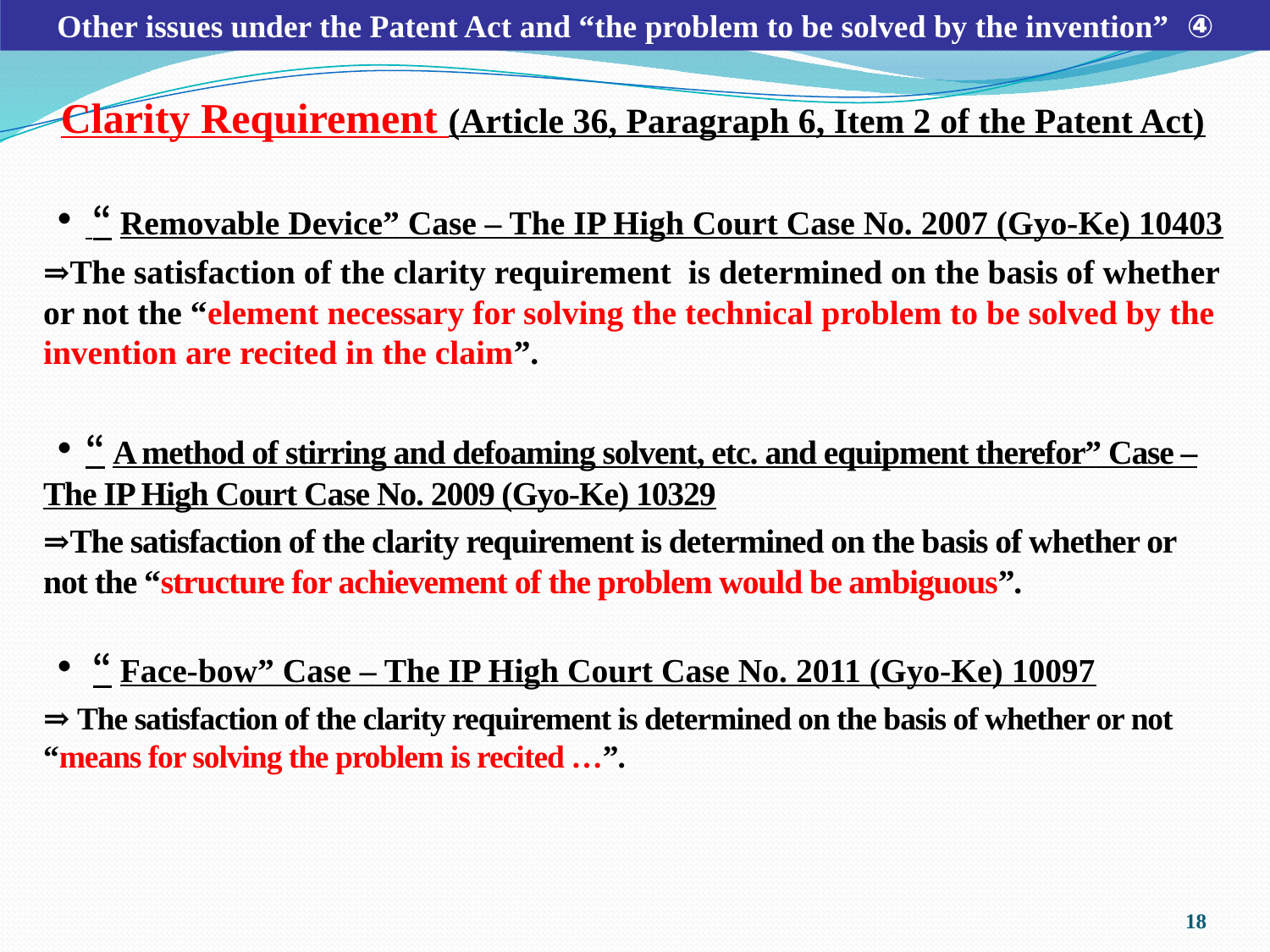

Other issues under the Patent Act and “the problem to be solved by the invention”  ④
Clarity Requirement (Article 36, Paragraph 6, Item 2 of the Patent Act)

・ “Removable Device” Case – The IP High Court Case No. 2007 (Gyo-Ke) 10403
⇒The satisfaction of the clarity requirement  is determined on the basis of whether or not the “element necessary for solving the technical problem to be solved by the invention are recited in the claim”.

・“A method of stirring and defoaming solvent, etc. and equipment therefor” Case – The IP High Court Case No. 2009 (Gyo-Ke) 10329
⇒The satisfaction of the clarity requirement is determined on the basis of whether or not the “structure for achievement of the problem would be ambiguous”.

・ “Face-bow” Case – The IP High Court Case No. 2011 (Gyo-Ke) 10097
⇒ The satisfaction of the clarity requirement is determined on the basis of whether or not “means for solving the problem is recited …”.

18